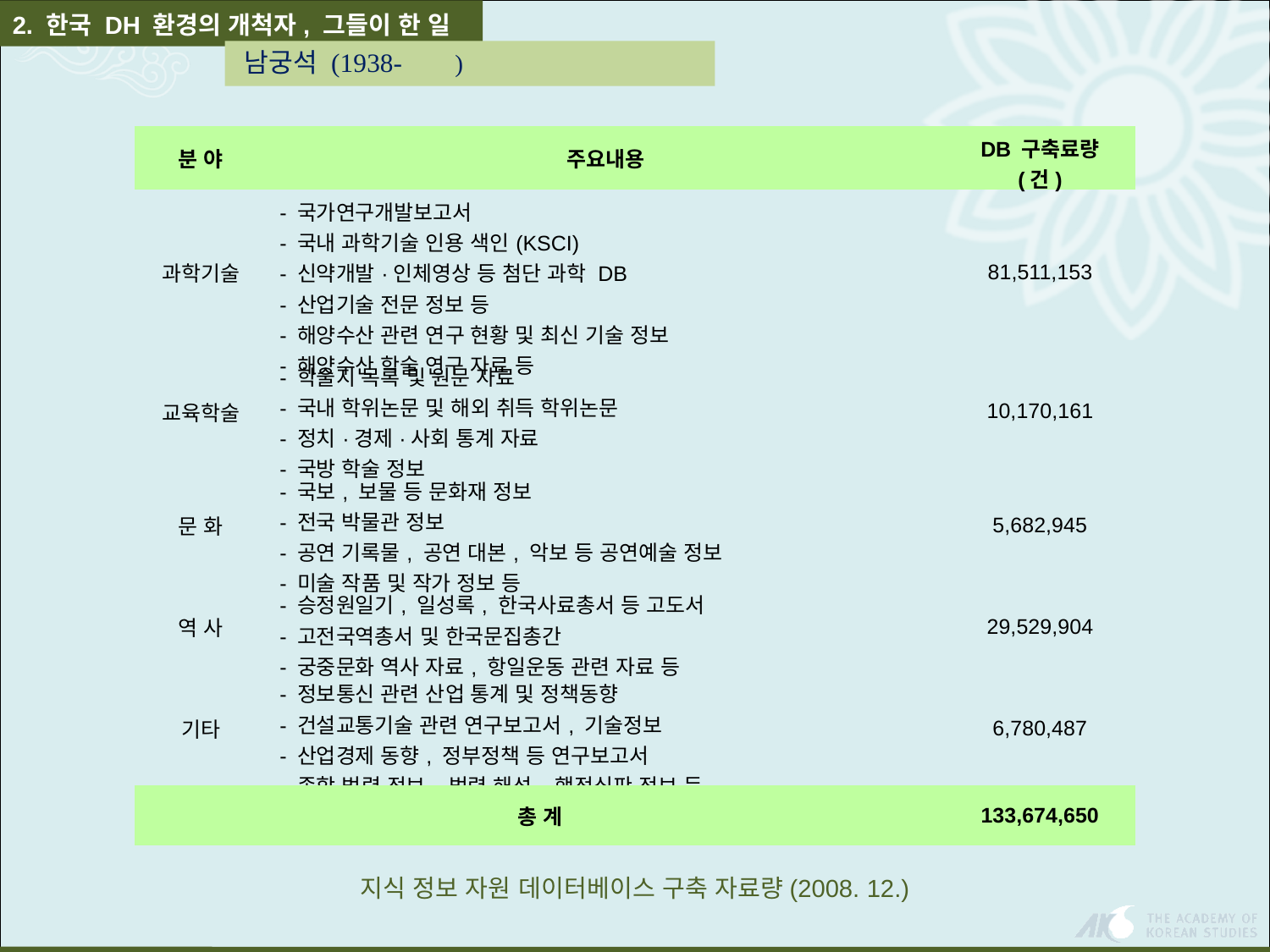

2. 한국 DH 환경의 개척자, 그들이 한 일

 남궁석 (1938-        )

| 분 야 | 주요내용 | DB 구축료량 (건) |
| --- | --- | --- |
| 과학기술 | - 국가연구개발보고서 - 국내 과학기술 인용 색인(KSCI) - 신약개발·인체영상 등 첨단 과학 DB - 산업기술 전문 정보 등 - 해양수산 관련 연구 현황 및 최신 기술 정보 - 해양수산 학술 연구 자료 등 | 81,511,153 |
| 교육학술 | - 학술지 목록 및 원문 자료 - 국내 학위논문 및 해외 취득 학위논문 - 정치·경제·사회 통계 자료 - 국방 학술 정보 | 10,170,161 |
| 문 화 | - 국보, 보물 등 문화재 정보 - 전국 박물관 정보 - 공연 기록물, 공연 대본, 악보 등 공연예술 정보 - 미술 작품 및 작가 정보 등 | 5,682,945 |
| 역 사 | - 승정원일기, 일성록, 한국사료총서 등 고도서 - 고전국역총서 및 한국문집총간 - 궁중문화 역사 자료, 항일운동 관련 자료 등 | 29,529,904 |
| 기타 | - 정보통신 관련 산업 통계 및 정책동향 - 건설교통기술 관련 연구보고서, 기술정보 - 산업경제 동향, 정부정책 등 연구보고서 - 종합 법령 정보, 법령 해석, 행정심판 정보 등 | 6,780,487 |
| 총 계 |  | 133,674,650 |
지식 정보 자원 데이터베이스 구축 자료량(2008. 12.)